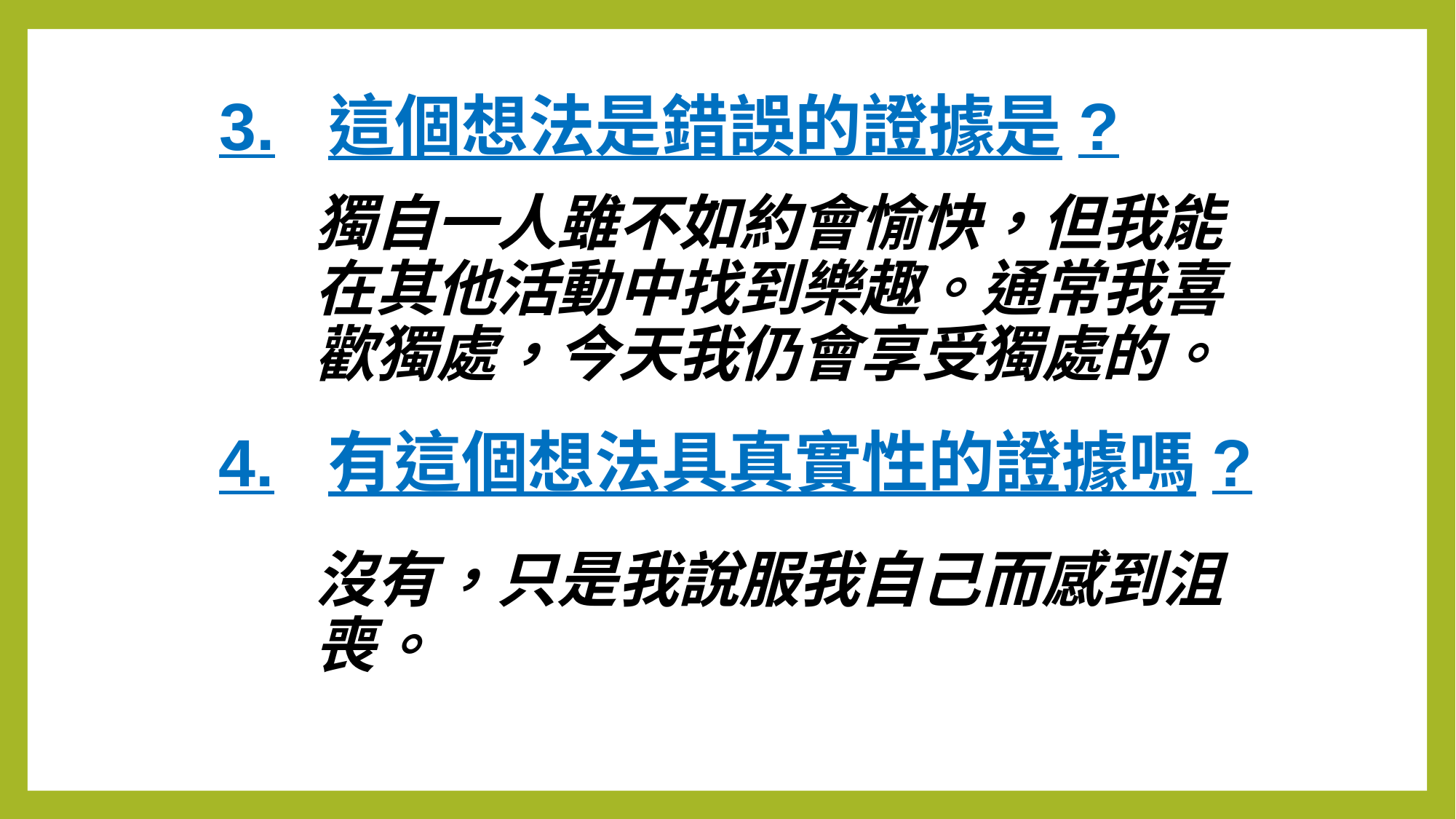

3.	這個想法是錯誤的證據是?
獨自一人雖不如約會愉快，但我能在其他活動中找到樂趣。通常我喜歡獨處，今天我仍會享受獨處的。
4.	有這個想法具真實性的證據嗎?
沒有，只是我說服我自己而感到沮喪。